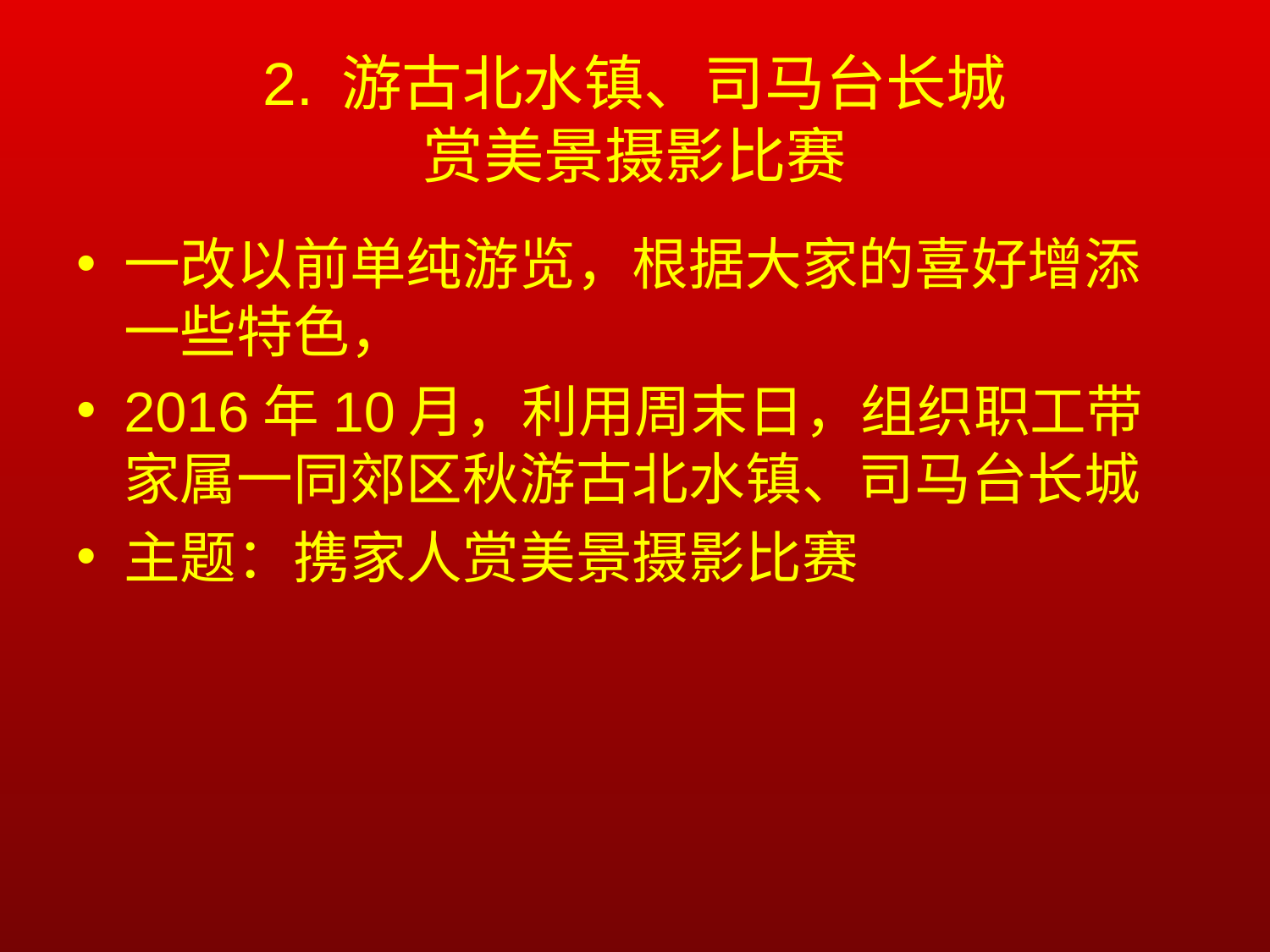

# 2. 游古北水镇、司马台长城 赏美景摄影比赛
一改以前单纯游览，根据大家的喜好增添一些特色，
2016年10月，利用周末日，组织职工带家属一同郊区秋游古北水镇、司马台长城
主题：携家人赏美景摄影比赛